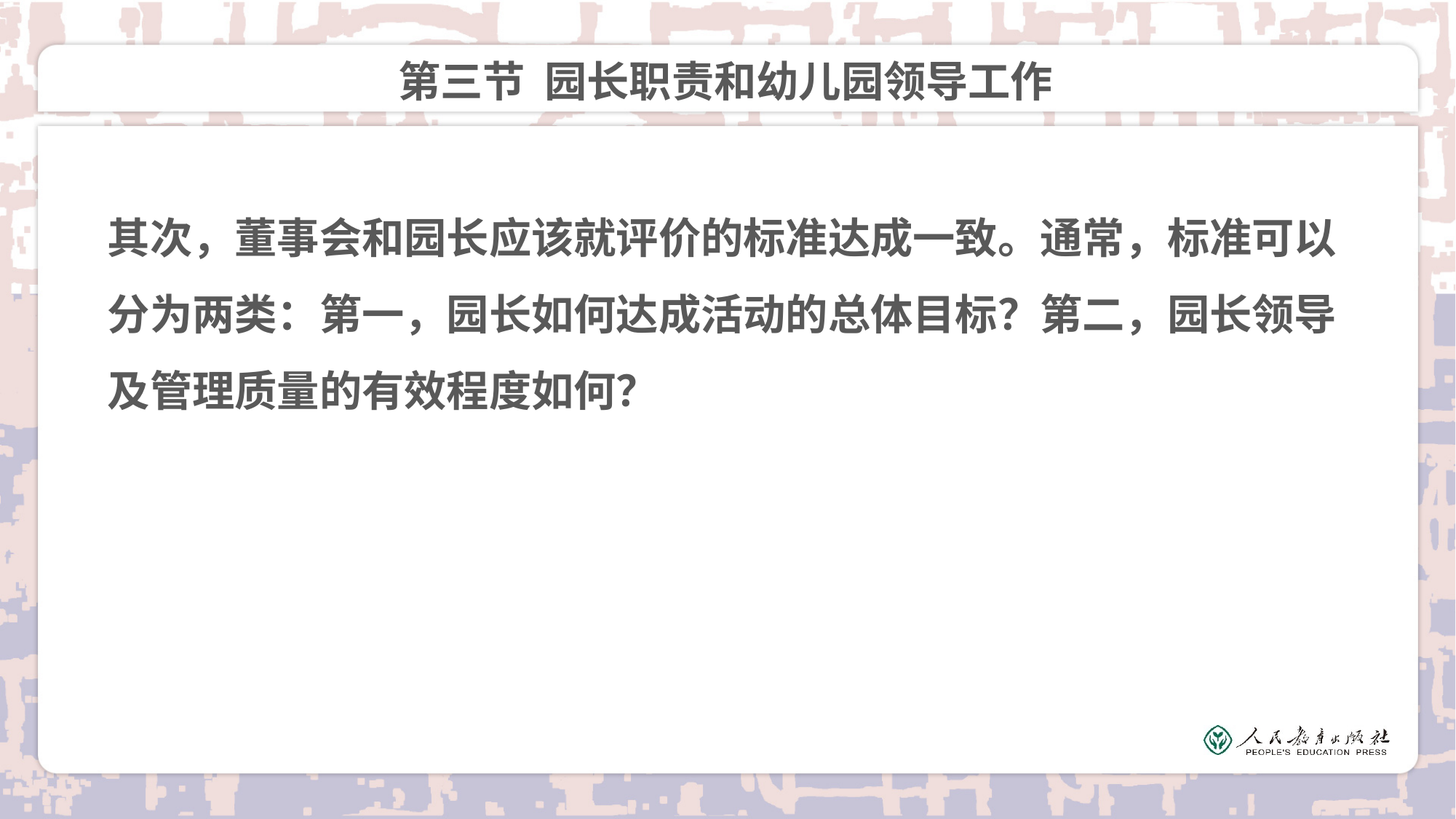

# 第三节  园长职责和幼儿园领导工作
其次，董事会和园长应该就评价的标准达成一致。通常，标准可以分为两类：第一，园长如何达成活动的总体目标？第二，园长领导及管理质量的有效程度如何？